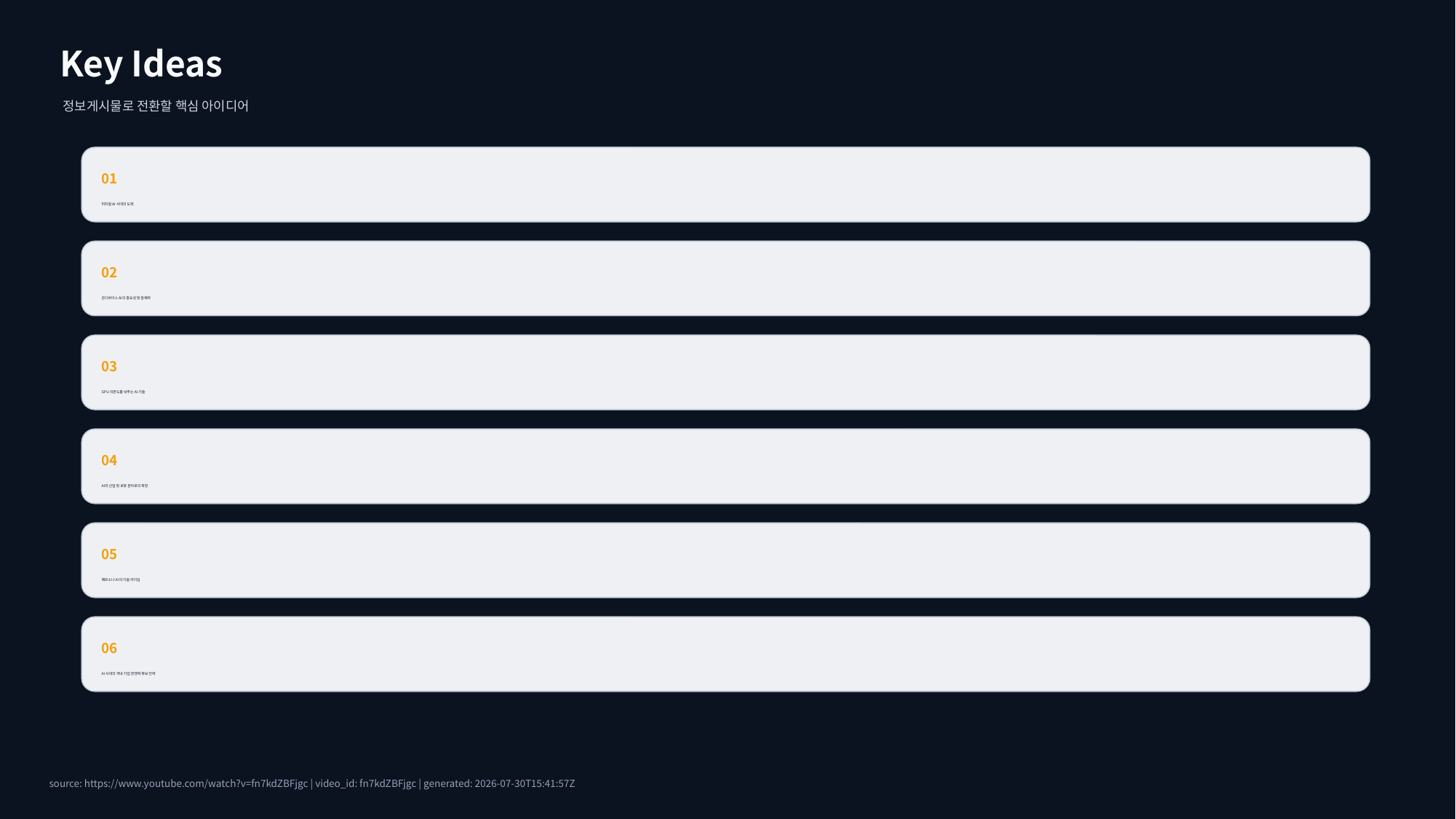

Key Ideas
정보게시물로 전환할 핵심 아이디어

01
피지컬 AI 시대의 도래

02
온디바이스 AI의 중요성 및 잠재력

03
GPU 의존도를 낮추는 AI 기술

04
AI의 산업 및 로봇 분야로의 확장

05
페르소나 AI의 기술 리더십

06
AI 시대의 국내 기업 경쟁력 확보 전략
source: https://www.youtube.com/watch?v=fn7kdZBFjgc | video_id: fn7kdZBFjgc | generated: 2026-07-30T15:41:57Z